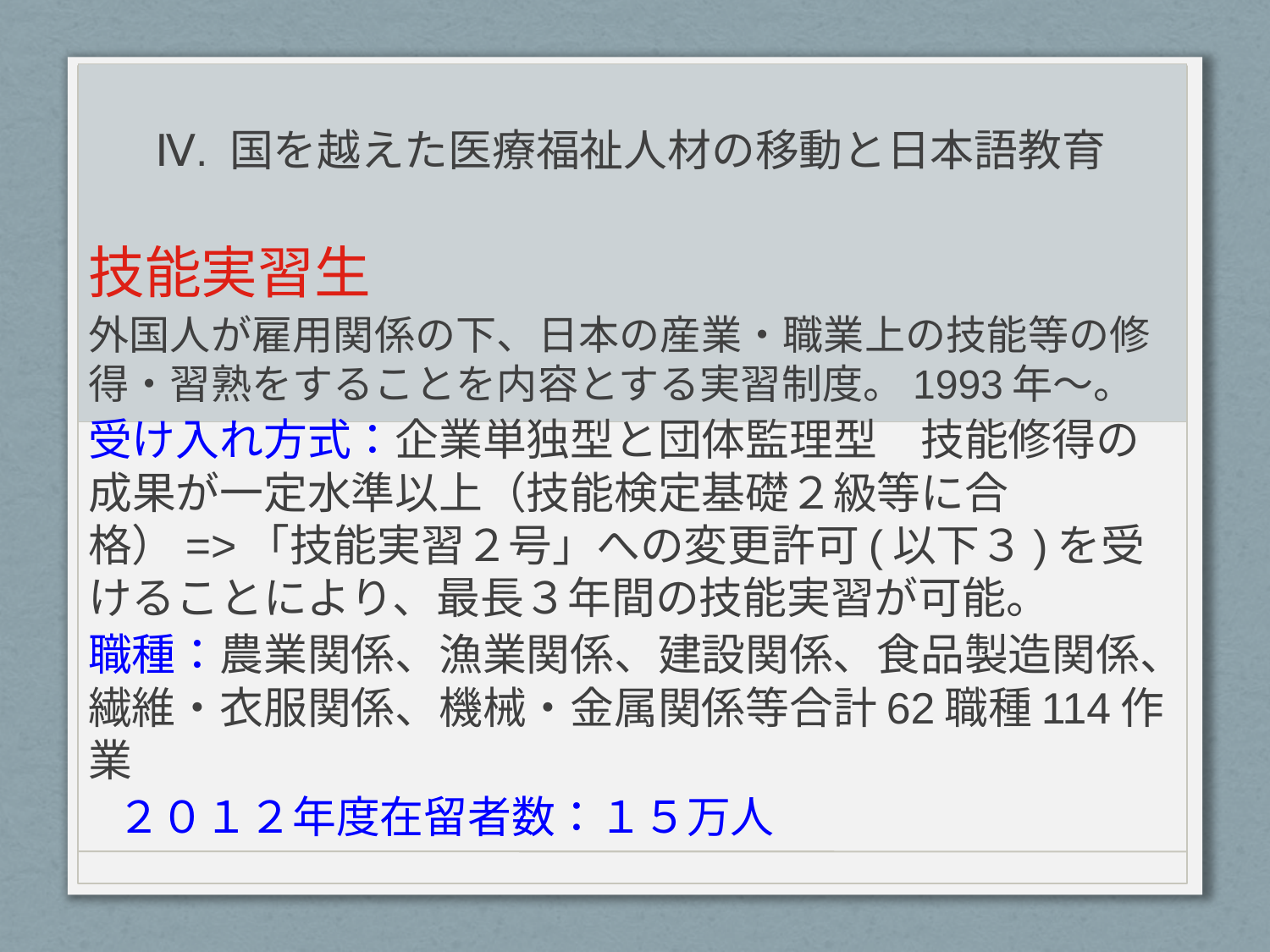

#
Ⅳ. 国を越えた医療福祉人材の移動と日本語教育

技能実習生
外国人が雇用関係の下、日本の産業・職業上の技能等の修得・習熟をすることを内容とする実習制度。1993年〜。
受け入れ方式：企業単独型と団体監理型 　技能修得の成果が一定水準以上（技能検定基礎２級等に合格）=>「技能実習２号」への変更許可(以下３)を受けることにより、最長３年間の技能実習が可能。
職種：農業関係、漁業関係、建設関係、食品製造関係、繊維・衣服関係、機械・金属関係等合計62職種114作業
  ２０１２年度在留者数：１５万人